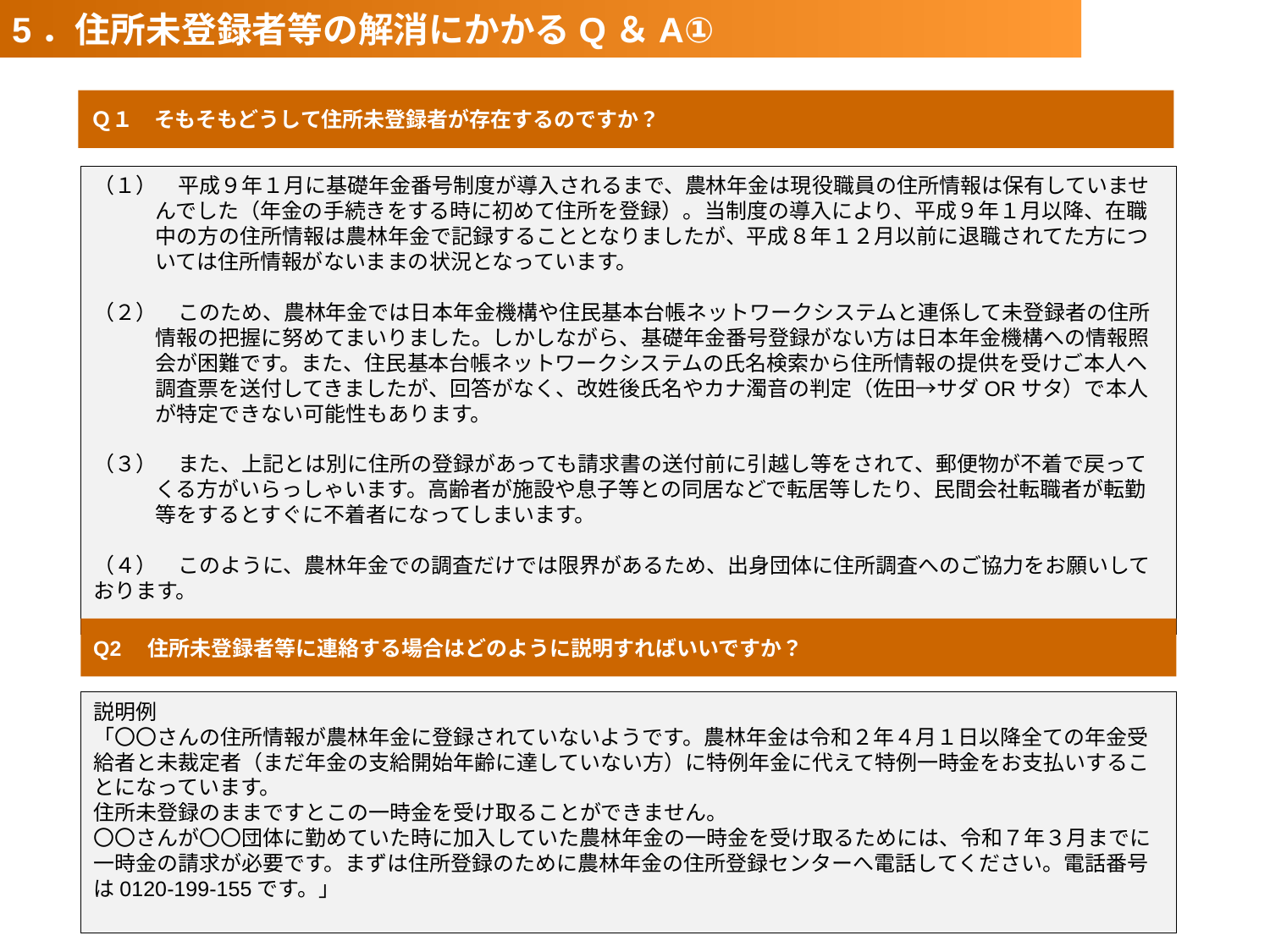

5．住所未登録者等の解消にかかるQ＆A①
Ｑ１　そもそもどうして住所未登録者が存在するのですか？
（１）　平成９年１月に基礎年金番号制度が導入されるまで、農林年金は現役職員の住所情報は保有していませんでした（年金の手続きをする時に初めて住所を登録）。当制度の導入により、平成９年１月以降、在職中の方の住所情報は農林年金で記録することとなりましたが、平成８年１２月以前に退職されてた方については住所情報がないままの状況となっています。

（２）　このため、農林年金では日本年金機構や住民基本台帳ネットワークシステムと連係して未登録者の住所情報の把握に努めてまいりました。しかしながら、基礎年金番号登録がない方は日本年金機構への情報照会が困難です。また、住民基本台帳ネットワークシステムの氏名検索から住所情報の提供を受けご本人へ調査票を送付してきましたが、回答がなく、改姓後氏名やカナ濁音の判定（佐田→サダORサタ）で本人が特定できない可能性もあります。

（３）　また、上記とは別に住所の登録があっても請求書の送付前に引越し等をされて、郵便物が不着で戻ってくる方がいらっしゃいます。高齢者が施設や息子等との同居などで転居等したり、民間会社転職者が転勤等をするとすぐに不着者になってしまいます。

（４）　このように、農林年金での調査だけでは限界があるため、出身団体に住所調査へのご協力をお願いしております。

Q2　住所未登録者等に連絡する場合はどのように説明すればいいですか？
説明例
「〇〇さんの住所情報が農林年金に登録されていないようです。農林年金は令和２年４月１日以降全ての年金受給者と未裁定者（まだ年金の支給開始年齢に達していない方）に特例年金に代えて特例一時金をお支払いすることになっています。
住所未登録のままですとこの一時金を受け取ることができません。
〇〇さんが〇〇団体に勤めていた時に加入していた農林年金の一時金を受け取るためには、令和７年３月までに一時金の請求が必要です。まずは住所登録のために農林年金の住所登録センターへ電話してください。電話番号は0120-199-155です。」

14